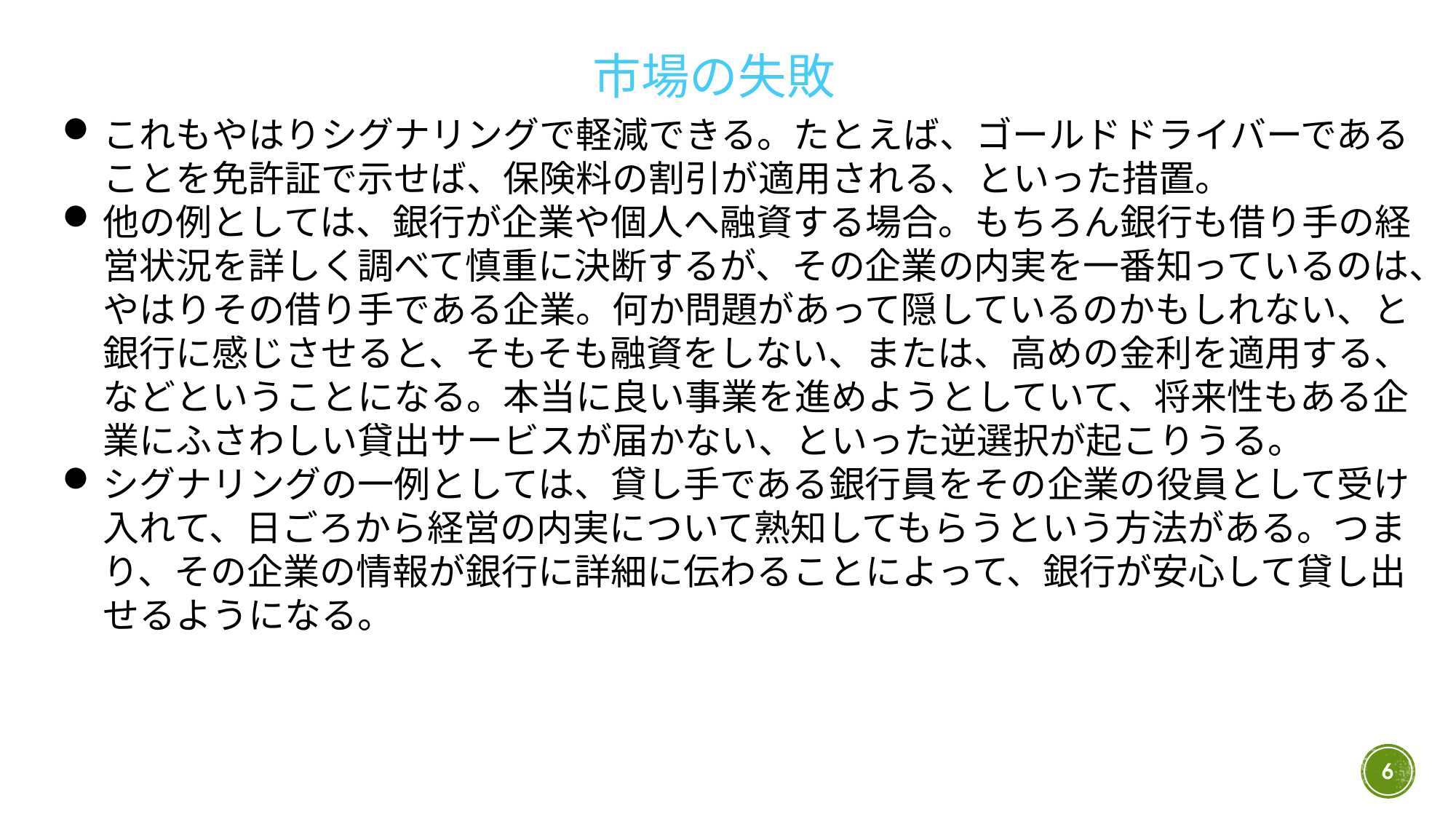

市場の失敗
これもやはりシグナリングで軽減できる。たとえば、ゴールドドライバーであることを免許証で示せば、保険料の割引が適用される、といった措置。
他の例としては、銀行が企業や個人へ融資する場合。もちろん銀行も借り手の経営状況を詳しく調べて慎重に決断するが、その企業の内実を一番知っているのは、やはりその借り手である企業。何か問題があって隠しているのかもしれない、と銀行に感じさせると、そもそも融資をしない、または、高めの金利を適用する、などということになる。本当に良い事業を進めようとしていて、将来性もある企業にふさわしい貸出サービスが届かない、といった逆選択が起こりうる。
シグナリングの一例としては、貸し手である銀行員をその企業の役員として受け入れて、日ごろから経営の内実について熟知してもらうという方法がある。つまり、その企業の情報が銀行に詳細に伝わることによって、銀行が安心して貸し出せるようになる。
6